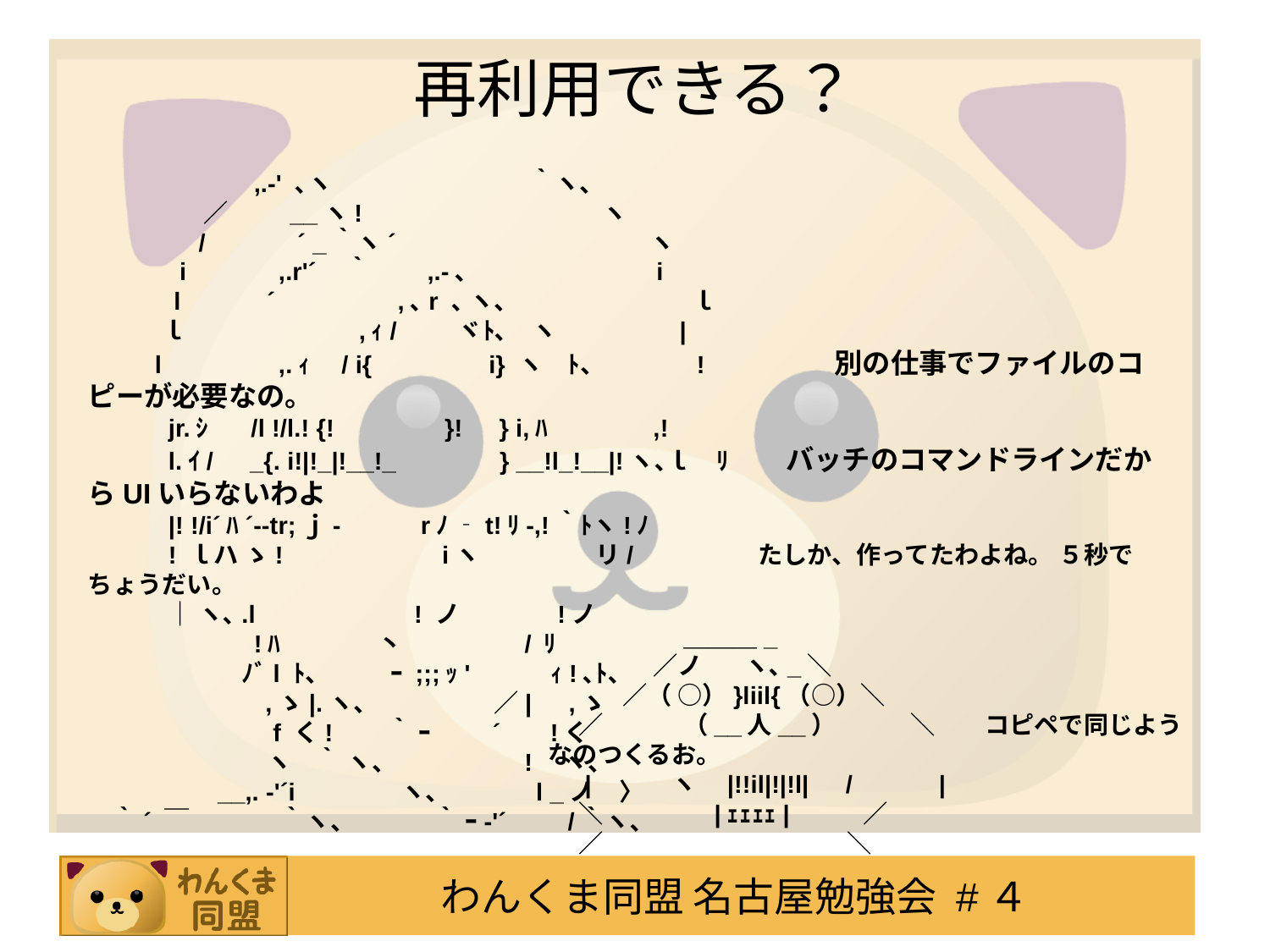

# 再利用できる？

　　　　　 　 ,.-' ､ヽ　　　　　　　　｀ヽ、
　　 　 　 ／　　 __ヽ!　　　　　　　　 　 ヽ
　　　　 /　　　 ´ _｀ヽ´　　　　　　　　　　ヽ
　　 　 i　　　 ,.r'´　｀　　,.-､　 　 　 　 　 　 i
　　　 l　　　´　　　 　 ,､r ､ ヽ、　　　　　　　ｌ
　　　ｌ 　　　　　 　 ,ｨ/　　 ヾﾄ､　ヽ　　 　 　 |
　 　 l　　　 　,.ｨ　/ i{　　　　 i} ヽ　ﾄ、　　 　 !　　　　　別の仕事でファイルのコピーが必要なの。
　　　jr.ｼ 　 /l !/l.! {! 　 　 　 }!　} i,ﾊ　　　　,!
　　　l.ｲ/　_{. i!|!_|!__!_　 　 　 } __!l_!__|!ヽ､ｌ　ﾘ          バッチのコマンドラインだからUIいらないわよ
　　　|! !/i´ﾊ´-‐tr;ｊ- 　 　 rﾉ ‐t!ﾘ-,!｀ﾄヽ!ﾉ
　　　! ｌハ ゝ!　　 　 　 　 iヽ　　 　 　 リ/                 たしか、作ってたわよね。 ５秒でちょうだい。
　　　 ｜ ヽ､.l　　 　 　 　 ! ノ　 　 　 !ノ
　　　　　 　 !ﾊ 　 　 　 丶　　 　 　 / ﾘ
　　　　　　 ﾉﾞl ﾄ、　 　 ｰ ;;;ｯ'　　　ｨ!､ﾄ､
　　　 　 　 　 ,ゝ|.ヽ、　　 　 　 ／|　,ゝ
　　　　　　　 f く!　　｀ ｰ　 　´ 　 !く
　　　　　　　 ヽ　｀ ヽ、　 　 　 　 !　ヽ、
　　　　　__,. -'´i　　　　ヽ、　　　 l _ノ　〉
　｀´ ￣　 　 　 ｀ヽ、　　　 ｀ ｰ-'´　　/｀ヽ､

　 　 　　　＿＿＿_
　 　　　／ノ 　  ヽ､_＼
　　　／（ ○）}liil{（○）＼
　 ／　　　 （__人__）　　　＼　　コピペで同じようなのつくるお。
　 |　　　ヽ　|!!il|!|!l|　/　　　|
　 ＼　　 　　|ｪｪｪｪ| 　 　 ／
　 ／ 　   　 　　　　 　 　 ＼